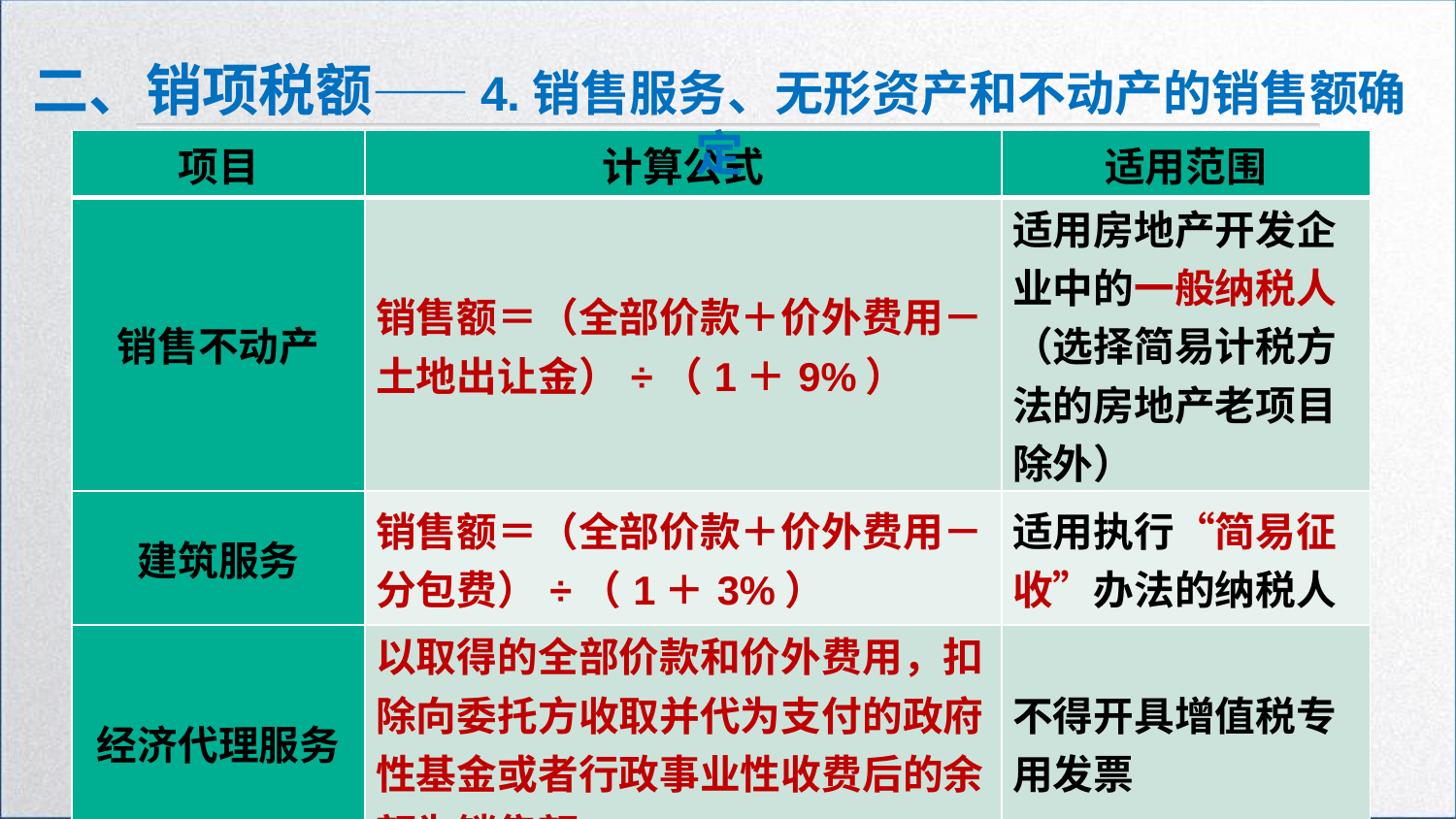

二、销项税额——4.销售服务、无形资产和不动产的销售额确定
| 项目 | 计算公式 | 适用范围 |
| --- | --- | --- |
| 销售不动产 | 销售额＝（全部价款＋价外费用－土地出让金）÷（1＋9%） | 适用房地产开发企业中的一般纳税人（选择简易计税方法的房地产老项目除外） |
| 建筑服务 | 销售额＝（全部价款＋价外费用－分包费）÷（1＋3%） | 适用执行“简易征收”办法的纳税人 |
| 经济代理服务 | 以取得的全部价款和价外费用，扣除向委托方收取并代为支付的政府性基金或者行政事业性收费后的余额为销售额 | 不得开具增值税专用发票 |
227